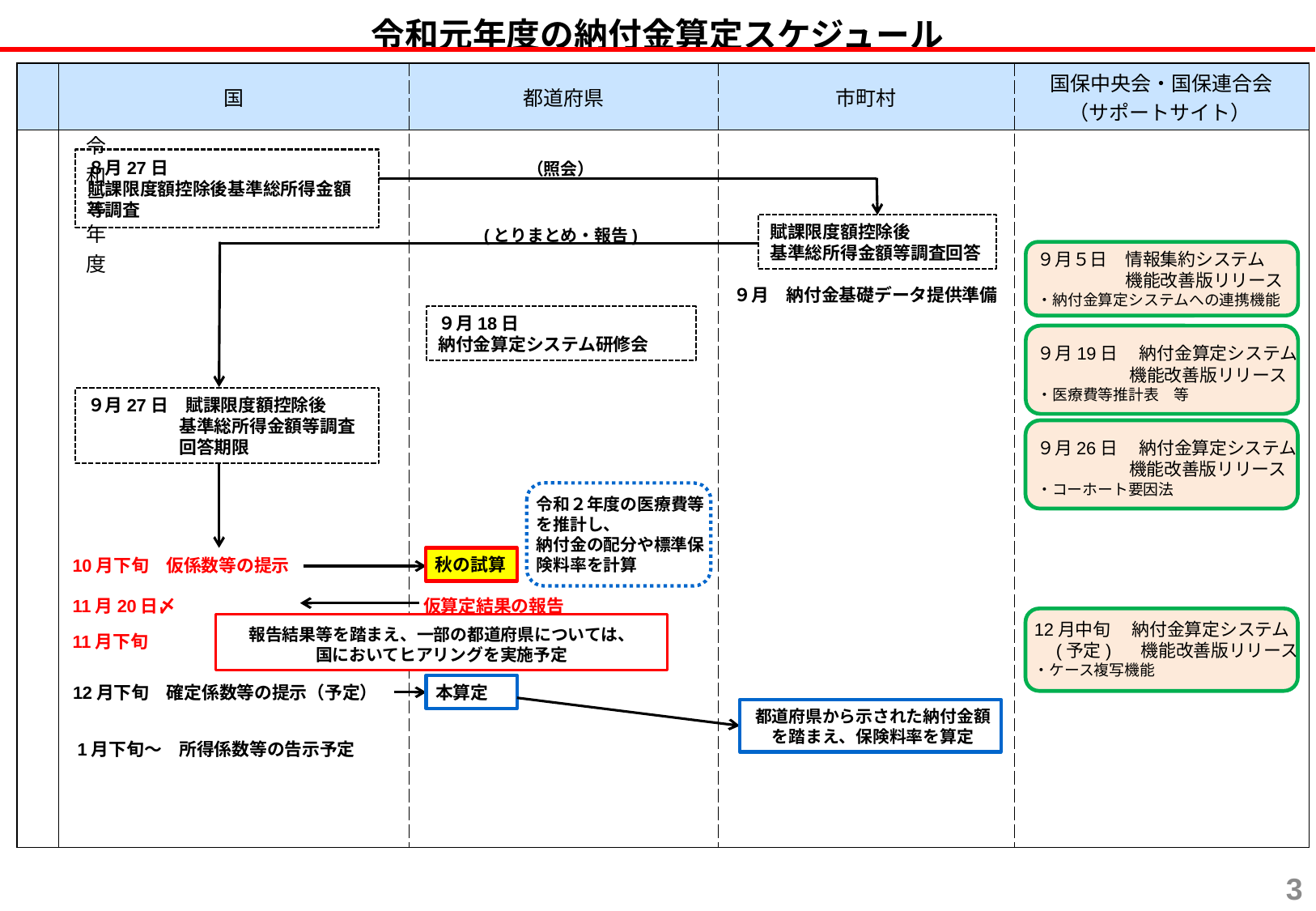

令和元年度の納付金算定スケジュール
|  | 国 | 都道府県 | 市町村 | 国保中央会・国保連合会 （サポートサイト） |
| --- | --- | --- | --- | --- |
| 令和元年度 |  |  |  |  |
|  |  |  |  |  |
８月27日
賦課限度額控除後基準総所得金額等調査
（照会）
賦課限度額控除後
基準総所得金額等調査回答
(とりまとめ・報告)

９月５日　情報集約システム
　　　　　機能改善版リリース
・納付金算定システムへの連携機能
９月　納付金基礎データ提供準備
９月18日
納付金算定システム研修会

９月19日　 納付金算定システム
　　　　 　機能改善版リリース
・医療費等推計表　等
９月27日　賦課限度額控除後
　　　　　 基準総所得金額等調査
　　　　　 回答期限

９月26日　 納付金算定システム
　　　　 　機能改善版リリース
・コーホート要因法
令和２年度の医療費等を推計し、
納付金の配分や標準保険料率を計算
秋の試算
10月下旬　仮係数等の提示
11月20日〆
仮算定結果の報告
12月中旬　 納付金算定システム
　(予定)　  機能改善版リリース
・ケース複写機能

報告結果等を踏まえ、一部の都道府県については、
国においてヒアリングを実施予定
11月下旬
12月下旬　確定係数等の提示（予定）
本算定
都道府県から示された納付金額
を踏まえ、保険料率を算定
 1月下旬～　所得係数等の告示予定
3